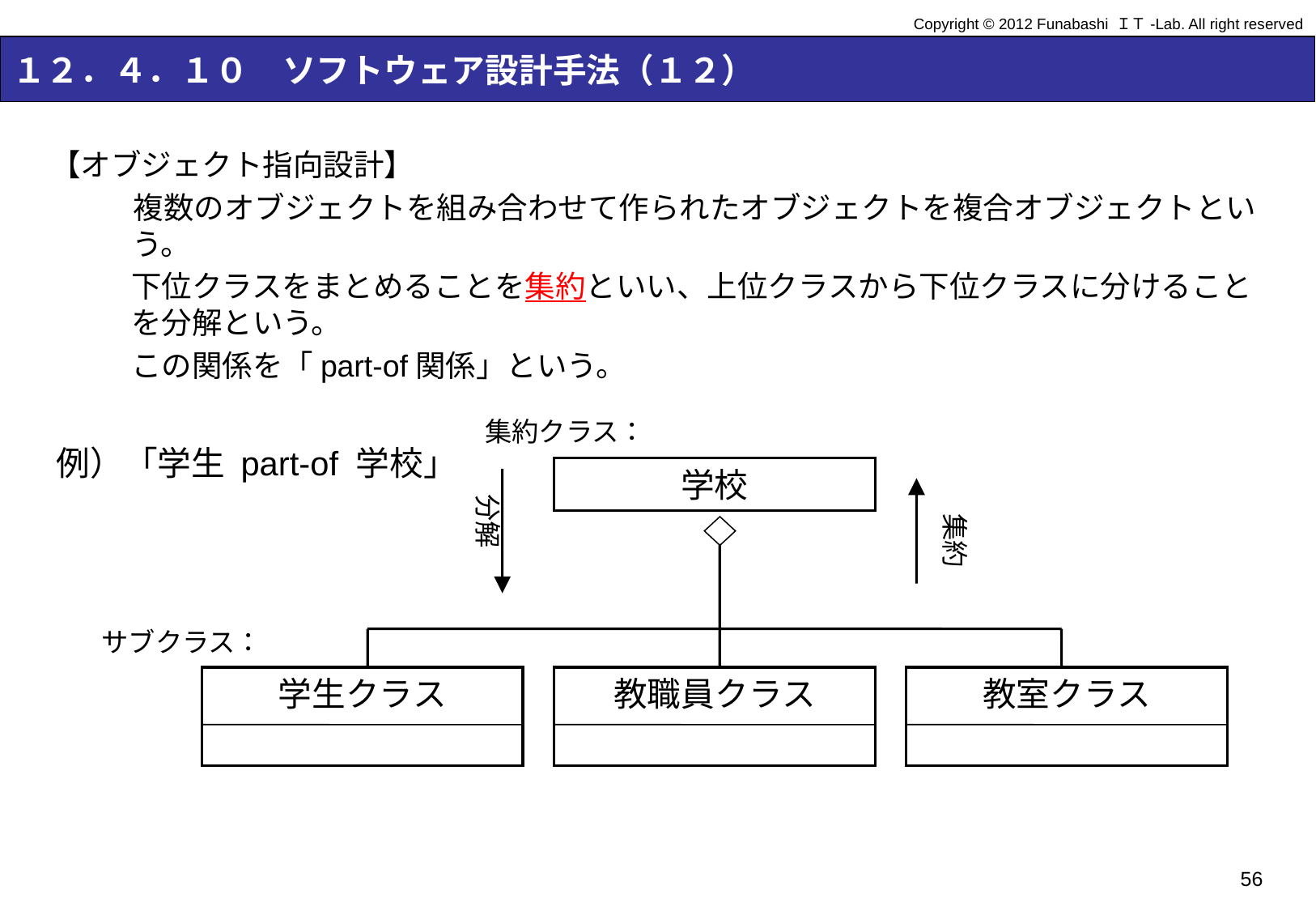

Copyright © 2012 Funabashi ＩＴ-Lab. All right reserved
# １２．４．１０　ソフトウェア設計手法（１２）
【オブジェクト指向設計】
複数のオブジェクトを組み合わせて作られたオブジェクトを複合オブジェクトという。
下位クラスをまとめることを集約といい、上位クラスから下位クラスに分けることを分解という。
この関係を「part-of関係」という。

集約クラス：
例）「学生 part-of 学校」
学校
分解

集約

サブクラス：

学生クラス

教職員クラス

教室クラス

56